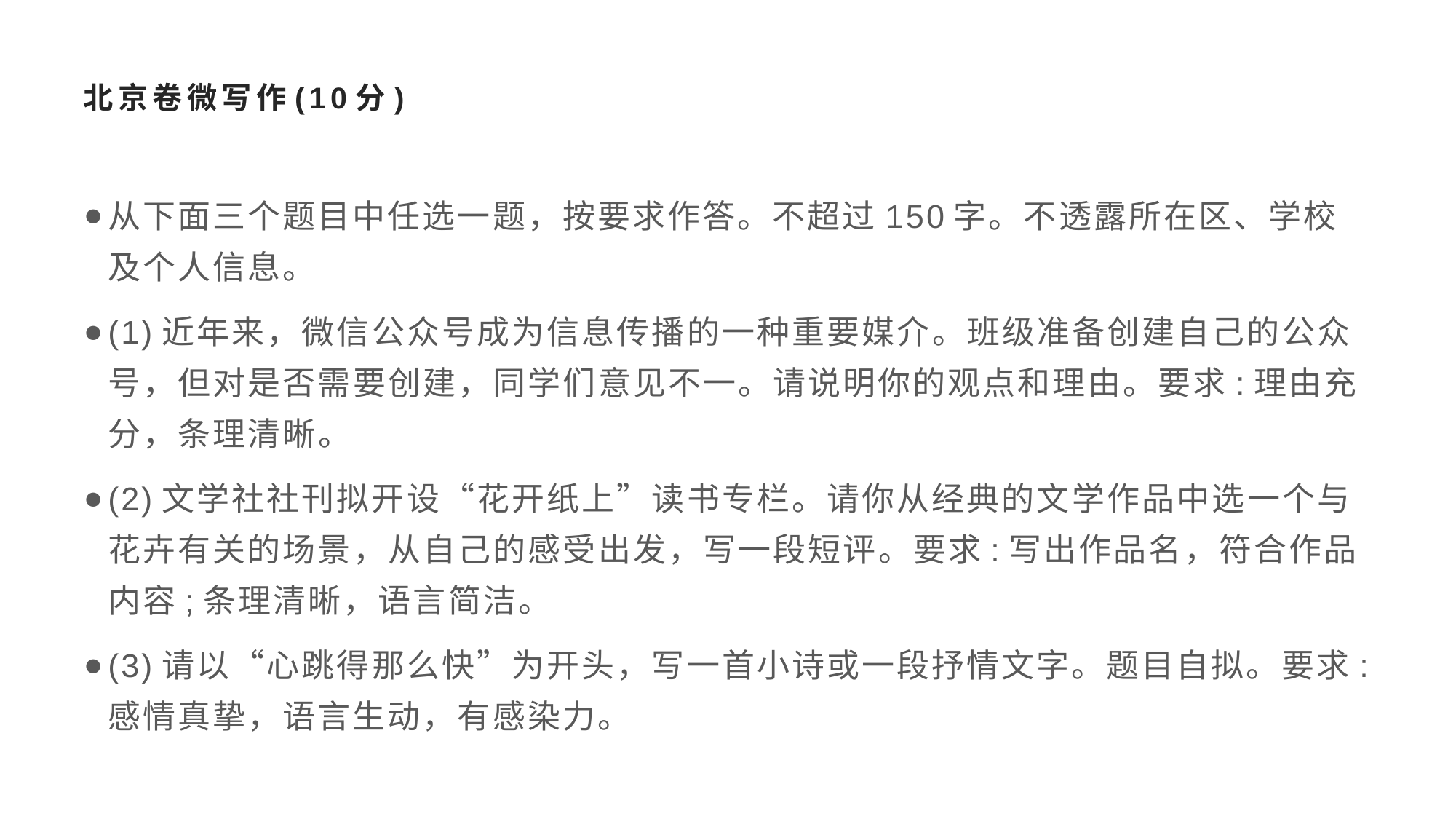

# 北京卷微写作(10分)
从下面三个题目中任选一题，按要求作答。不超过150字。不透露所在区、学校及个人信息。
(1)近年来，微信公众号成为信息传播的一种重要媒介。班级准备创建自己的公众号，但对是否需要创建，同学们意见不一。请说明你的观点和理由。要求:理由充分，条理清晰。
(2)文学社社刊拟开设“花开纸上”读书专栏。请你从经典的文学作品中选一个与花卉有关的场景，从自己的感受出发，写一段短评。要求:写出作品名，符合作品内容;条理清晰，语言简洁。
(3)请以“心跳得那么快”为开头，写一首小诗或一段抒情文字。题目自拟。要求:感情真挚，语言生动，有感染力。